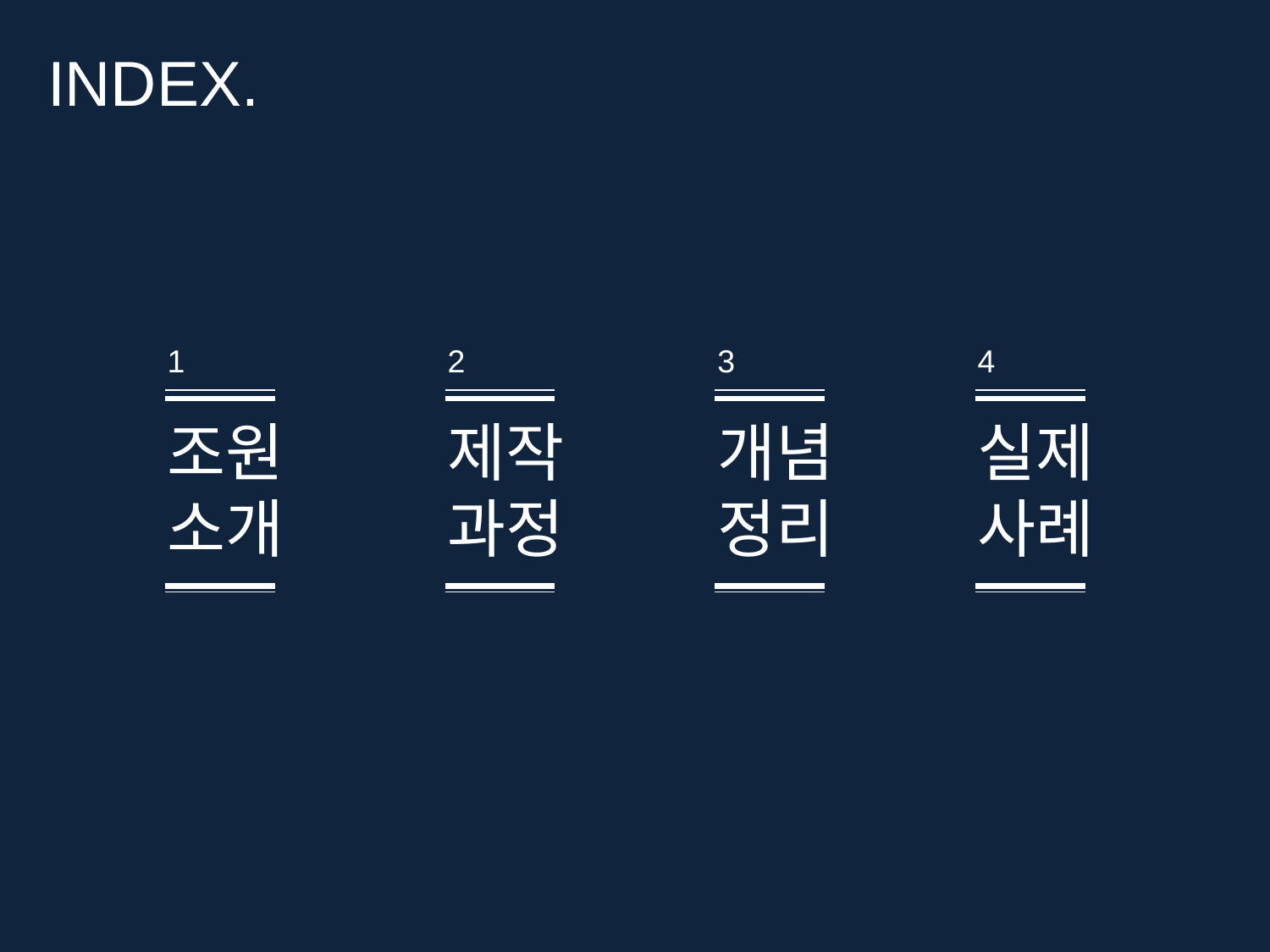

INDEX.
1
2
3
4
조원소개
제작과정
개념정리
실제
사례